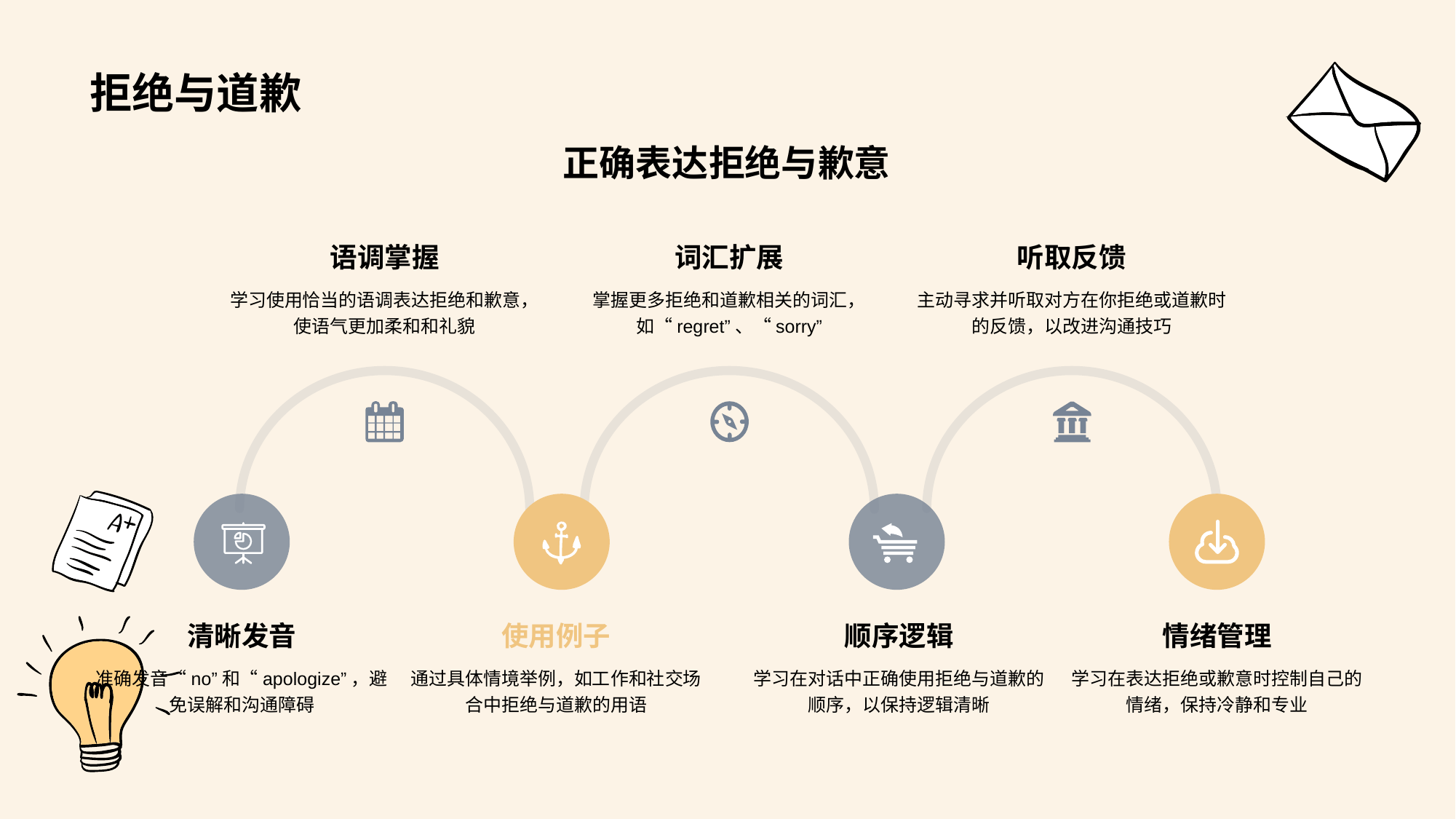

# 拒绝与道歉
正确表达拒绝与歉意
语调掌握
学习使用恰当的语调表达拒绝和歉意，使语气更加柔和和礼貌

词汇扩展
掌握更多拒绝和道歉相关的词汇，如“regret”、“sorry”

听取反馈
主动寻求并听取对方在你拒绝或道歉时的反馈，以改进沟通技巧

清晰发音
准确发音“no”和“apologize”，避免误解和沟通障碍

使用例子
通过具体情境举例，如工作和社交场合中拒绝与道歉的用语

顺序逻辑
学习在对话中正确使用拒绝与道歉的顺序，以保持逻辑清晰

情绪管理
学习在表达拒绝或歉意时控制自己的情绪，保持冷静和专业